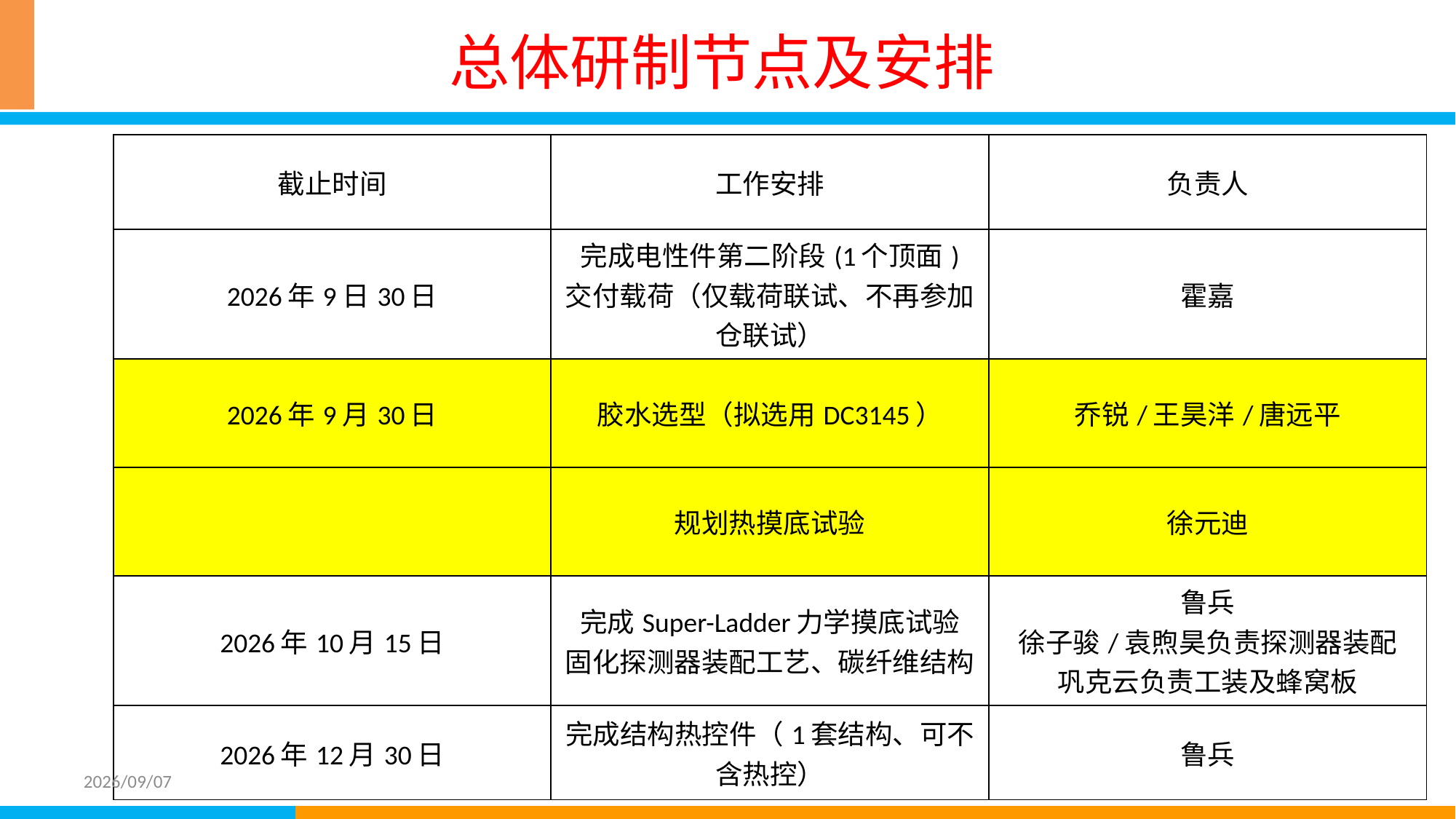

# 总体研制节点及安排
| 截止时间 | 工作安排 | 负责人 |
| --- | --- | --- |
| 2026年9日30日 | 完成电性件第二阶段(1个顶面) 交付载荷（仅载荷联试、不再参加仓联试） | 霍嘉 |
| 2026年9月30日 | 胶水选型（拟选用DC3145） | 乔锐/王昊洋/唐远平 |
|  | 规划热摸底试验 | 徐元迪 |
| 2026年10月15日 | 完成Super-Ladder力学摸底试验 固化探测器装配工艺、碳纤维结构 | 鲁兵 徐子骏/袁煦昊负责探测器装配 巩克云负责工装及蜂窝板 |
| 2026年12月30日 | 完成结构热控件（1套结构、可不含热控） | 鲁兵 |
2026/09/07